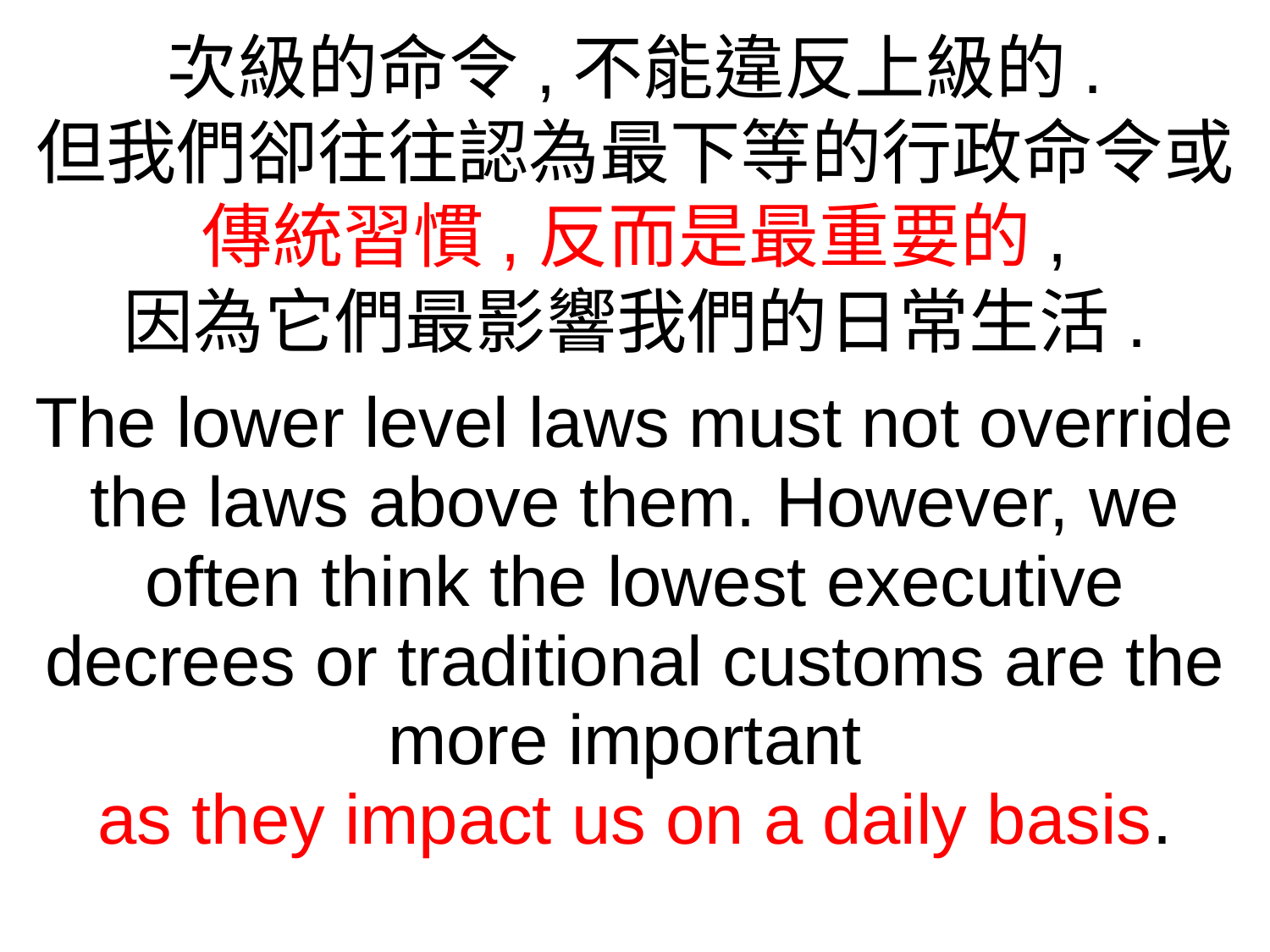

次級的命令,不能違反上級的.
但我們卻往往認為最下等的行政命令或傳統習慣,反而是最重要的,
因為它們最影響我們的日常生活.
The lower level laws must not override the laws above them. However, we often think the lowest executive decrees or traditional customs are the more important
as they impact us on a daily basis.